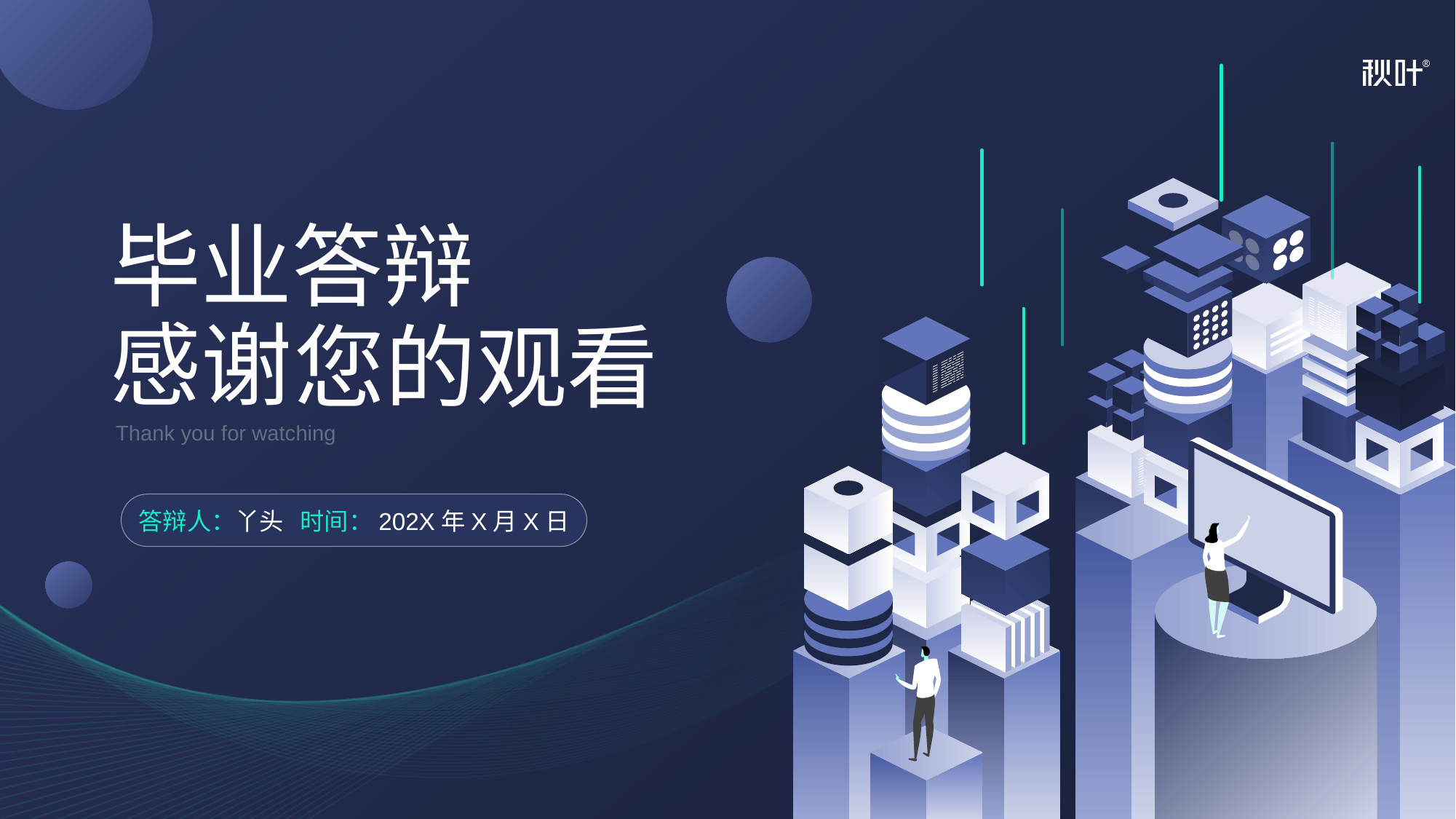

毕业答辩
感谢
您的观看
Thank you for watching

答辩人：丫头   时间：202X年X月X日